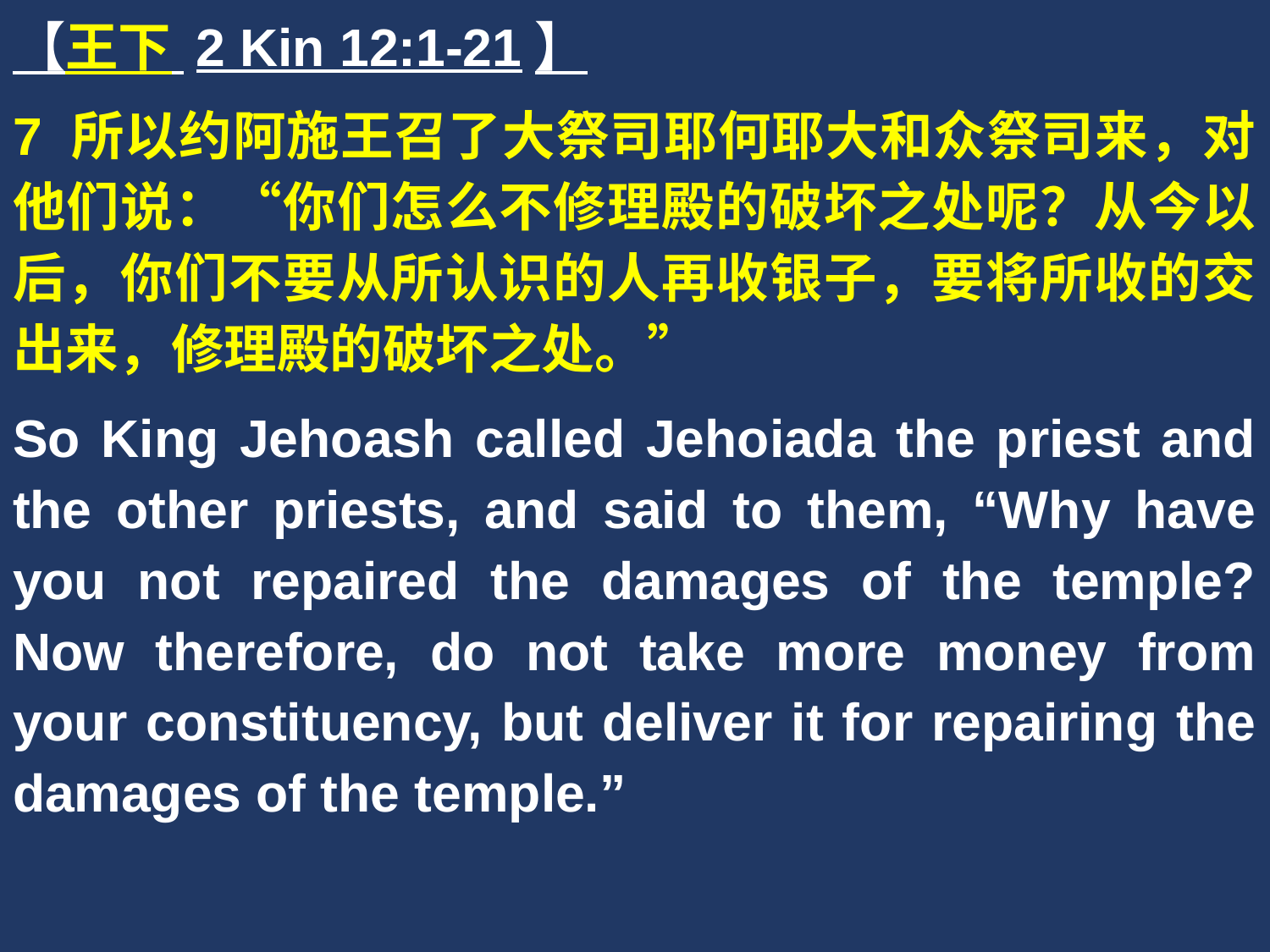

【王下 2 Kin 12:1-21】
7 所以约阿施王召了大祭司耶何耶大和众祭司来，对他们说：“你们怎么不修理殿的破坏之处呢？从今以后，你们不要从所认识的人再收银子，要将所收的交出来，修理殿的破坏之处。”
So King Jehoash called Jehoiada the priest and the other priests, and said to them, “Why have you not repaired the damages of the temple? Now therefore, do not take more money from your constituency, but deliver it for repairing the damages of the temple.”